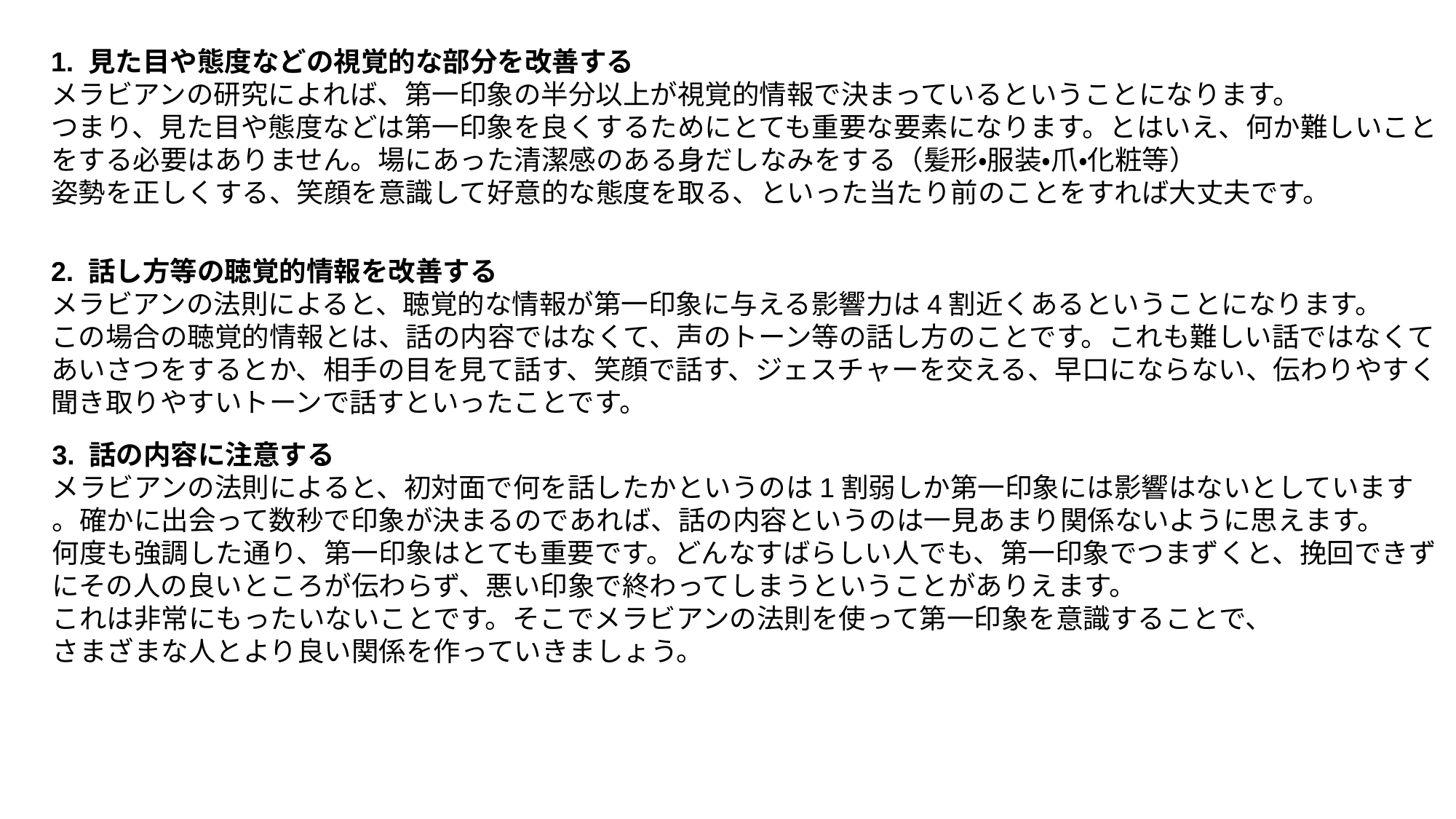

1. 見た目や態度などの視覚的な部分を改善する
メラビアンの研究によれば、第一印象の半分以上が視覚的情報で決まっているということになります。
つまり、見た目や態度などは第一印象を良くするためにとても重要な要素になります。とはいえ、何か難しいこと
をする必要はありません。場にあった清潔感のある身だしなみをする（髪形・服装・爪・化粧等）
姿勢を正しくする、笑顔を意識して好意的な態度を取る、といった当たり前のことをすれば大丈夫です。

2. 話し方等の聴覚的情報を改善する
メラビアンの法則によると、聴覚的な情報が第一印象に与える影響力は4割近くあるということになります。
この場合の聴覚的情報とは、話の内容ではなくて、声のトーン等の話し方のことです。これも難しい話ではなくて
あいさつをするとか、相手の目を見て話す、笑顔で話す、ジェスチャーを交える、早口にならない、伝わりやすく
聞き取りやすいトーンで話すといったことです。

3. 話の内容に注意する
メラビアンの法則によると、初対面で何を話したかというのは1割弱しか第一印象には影響はないとしています
。確かに出会って数秒で印象が決まるのであれば、話の内容というのは一見あまり関係ないように思えます。
何度も強調した通り、第一印象はとても重要です。どんなすばらしい人でも、第一印象でつまずくと、挽回できず
にその人の良いところが伝わらず、悪い印象で終わってしまうということがありえます。
これは非常にもったいないことです。そこでメラビアンの法則を使って第一印象を意識することで、
さまざまな人とより良い関係を作っていきましょう。